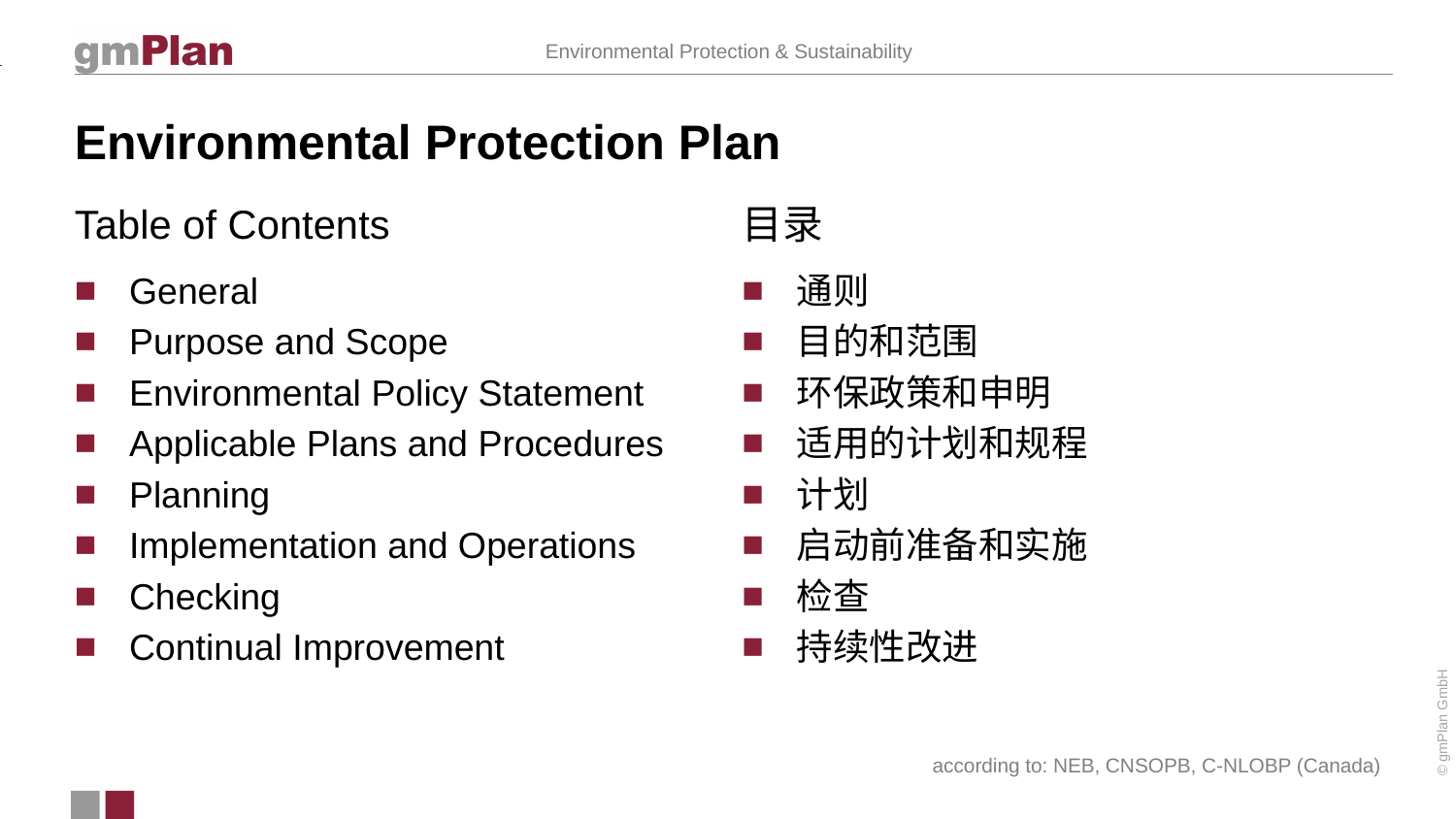

# Environmental Protection Plan
Table of Contents
目录
通则
目的和范围
环保政策和申明
适用的计划和规程
计划
启动前准备和实施
检查
持续性改进
General
Purpose and Scope
Environmental Policy Statement
Applicable Plans and Procedures
Planning
Implementation and Operations
Checking
Continual Improvement
according to: NEB, CNSOPB, C-NLOBP (Canada)